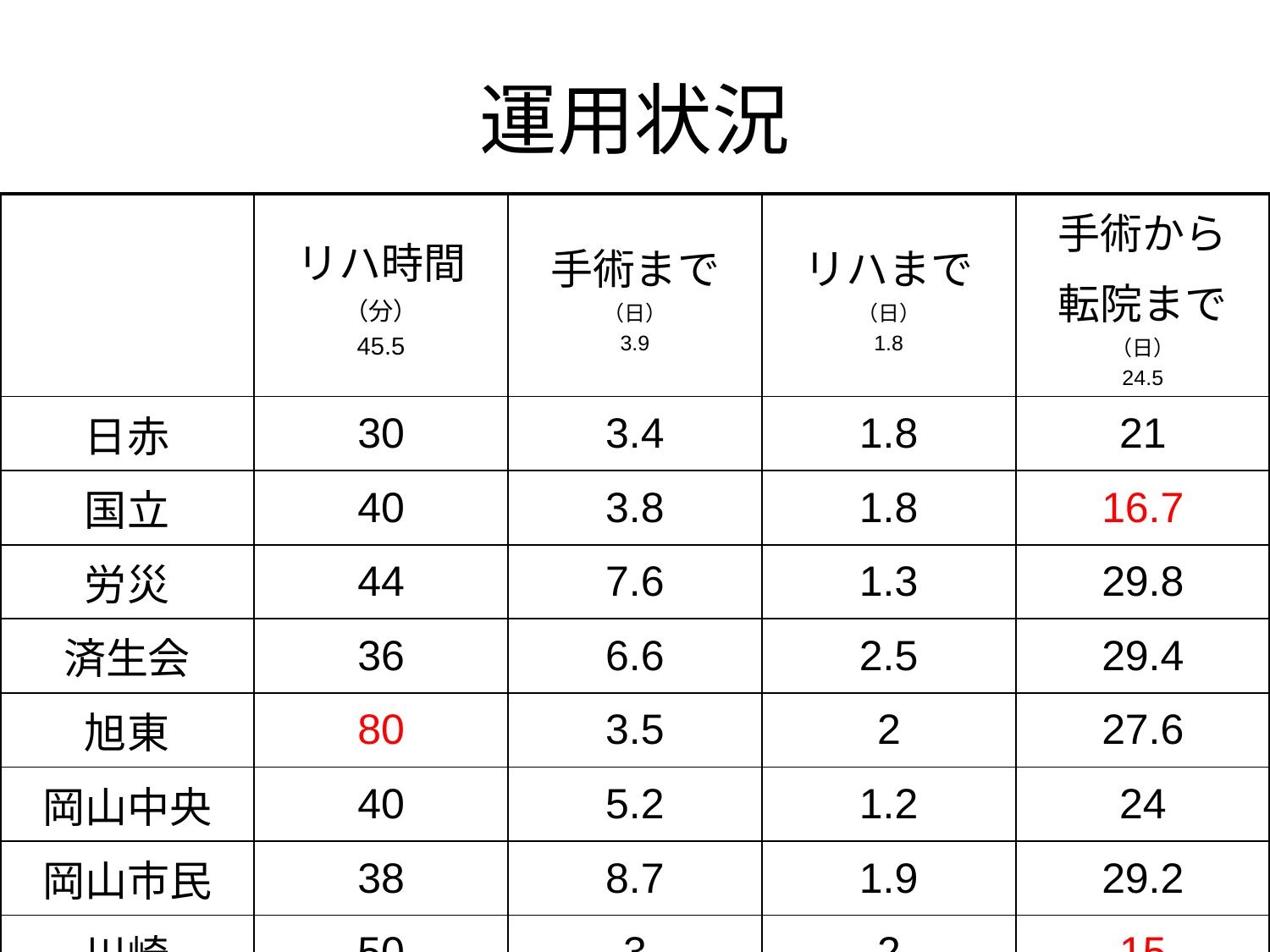

# 運用状況
|  | リハ時間（分） 45.5 | 手術まで（日） 3.9 | リハまで（日） 1.8 | 手術から 転院まで（日） 24.5 |
| --- | --- | --- | --- | --- |
| 日赤 | 30 | 3.4 | 1.8 | 21 |
| 国立 | 40 | 3.8 | 1.8 | 16.7 |
| 労災 | 44 | 7.6 | 1.3 | 29.8 |
| 済生会 | 36 | 6.6 | 2.5 | 29.4 |
| 旭東 | 80 | 3.5 | 2 | 27.6 |
| 岡山中央 | 40 | 5.2 | 1.2 | 24 |
| 岡山市民 | 38 | 8.7 | 1.9 | 29.2 |
| 川崎 | 50 | 3 | 2 | 15 |